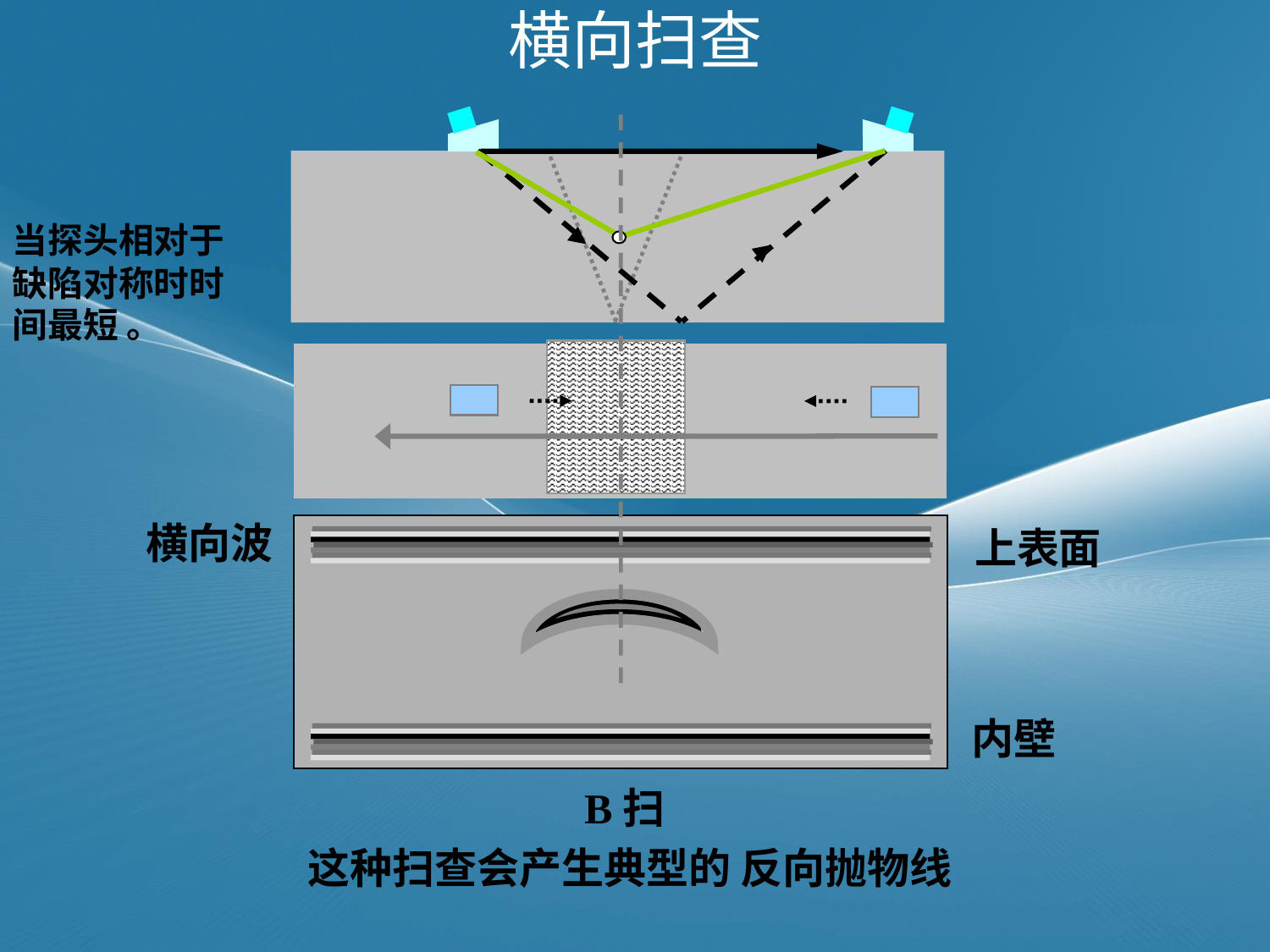

# 横向扫查

当探头相对于缺陷对称时时间最短 。

横向波

上表面

内壁

B扫
这种扫查会产生典型的 反向抛物线